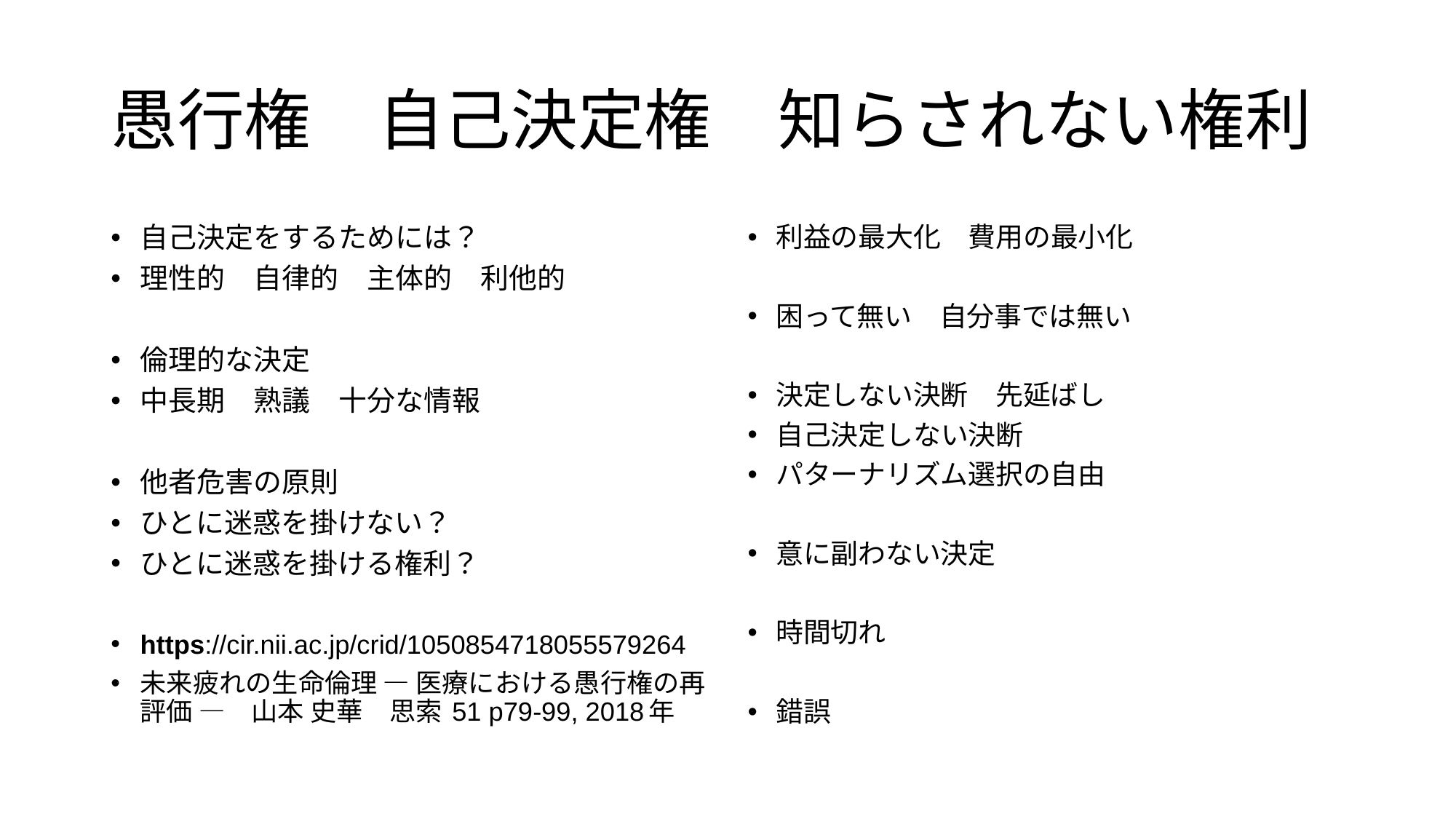

# 愚行権　自己決定権　知らされない権利
自己決定をするためには？
理性的　自律的　主体的　利他的

倫理的な決定
中長期　熟議　十分な情報

他者危害の原則
ひとに迷惑を掛けない？
ひとに迷惑を掛ける権利？

https://cir.nii.ac.jp/crid/1050854718055579264
未来疲れの生命倫理 ― 医療における愚行権の再評価 ―　山本 史華　思索 51 p79-99, 2018年

利益の最大化　費用の最小化

困って無い　自分事では無い

決定しない決断　先延ばし
自己決定しない決断
パターナリズム選択の自由

意に副わない決定

時間切れ

錯誤